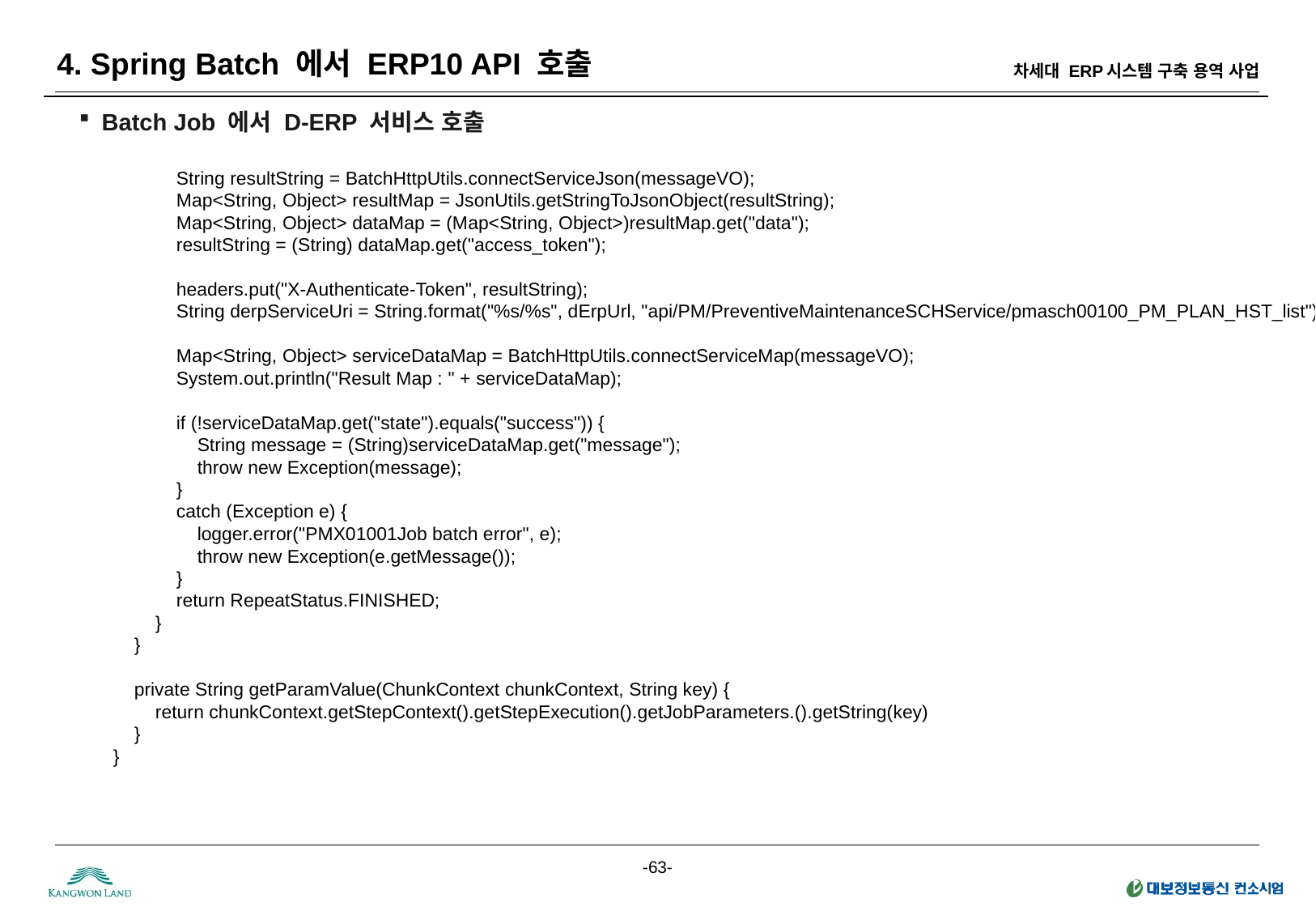

4. Spring Batch 에서 ERP10 API 호출
Batch Job 에서 D-ERP 서비스 호출

            String resultString = BatchHttpUtils.connectServiceJson(messageVO);
            Map<String, Object> resultMap = JsonUtils.getStringToJsonObject(resultString);
            Map<String, Object> dataMap = (Map<String, Object>)resultMap.get("data");
            resultString = (String) dataMap.get("access_token");
            headers.put("X-Authenticate-Token", resultString);
            String derpServiceUri = String.format("%s/%s", dErpUrl, "api/PM/PreventiveMaintenanceSCHService/pmasch00100_PM_PLAN_HST_list");
            Map<String, Object> serviceDataMap = BatchHttpUtils.connectServiceMap(messageVO);
            System.out.println("Result Map : " + serviceDataMap);
            if (!serviceDataMap.get("state").equals("success")) {
                String message = (String)serviceDataMap.get("message");
                throw new Exception(message);
            }
            catch (Exception e) {
                logger.error("PMX01001Job batch error", e);
                throw new Exception(e.getMessage());
            }
            return RepeatStatus.FINISHED;
        }
    }
    private String getParamValue(ChunkContext chunkContext, String key) {
        return chunkContext.getStepContext().getStepExecution().getJobParameters.().getString(key)
    }
}